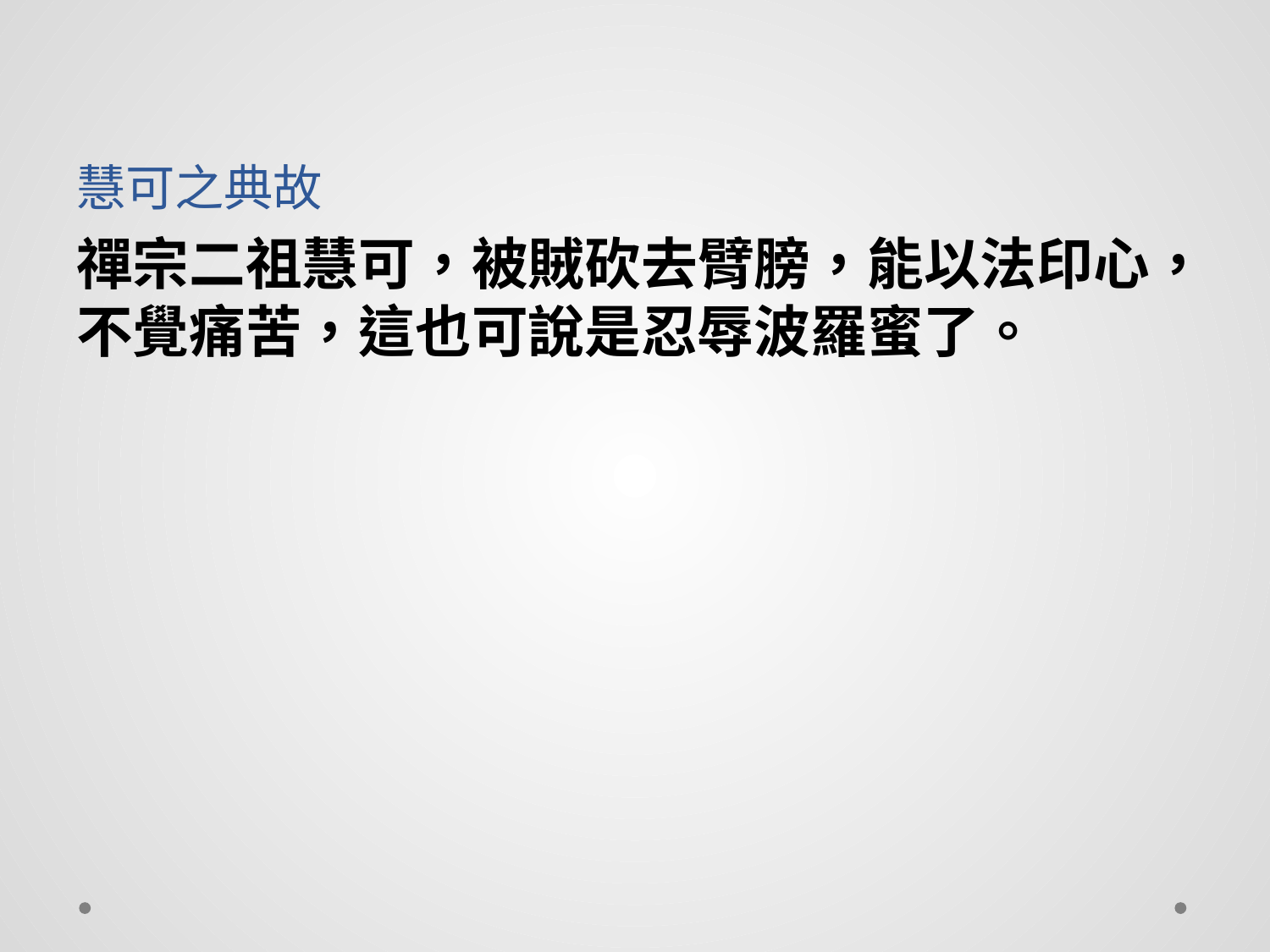

# 慧可之典故
禪宗二祖慧可，被賊砍去臂膀，能以法印心，不覺痛苦，這也可說是忍辱波羅蜜了。